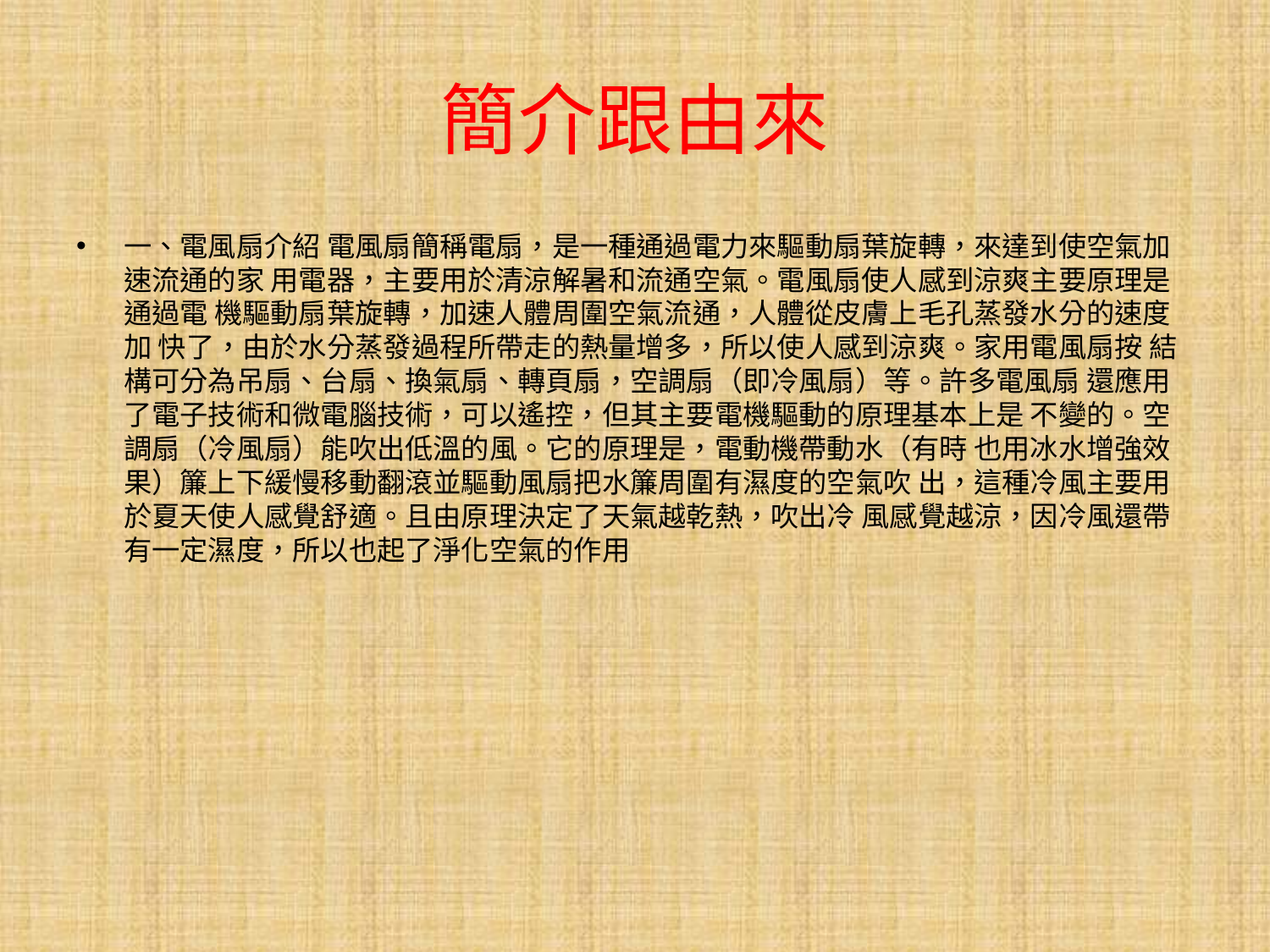

# 簡介跟由來
一、電風扇介紹 電風扇簡稱電扇，是一種通過電力來驅動扇葉旋轉，來達到使空氣加速流通的家 用電器，主要用於清涼解暑和流通空氣。電風扇使人感到涼爽主要原理是通過電 機驅動扇葉旋轉，加速人體周圍空氣流通，人體從皮膚上毛孔蒸發水分的速度加 快了，由於水分蒸發過程所帶走的熱量增多，所以使人感到涼爽。家用電風扇按 結構可分為吊扇、台扇、換氣扇、轉頁扇，空調扇（即冷風扇）等。許多電風扇 還應用了電子技術和微電腦技術，可以遙控，但其主要電機驅動的原理基本上是 不變的。空調扇（冷風扇）能吹出低溫的風。它的原理是，電動機帶動水（有時 也用冰水增強效果）簾上下緩慢移動翻滾並驅動風扇把水簾周圍有濕度的空氣吹 出，這種冷風主要用於夏天使人感覺舒適。且由原理決定了天氣越乾熱，吹出冷 風感覺越涼，因冷風還帶有一定濕度，所以也起了淨化空氣的作用